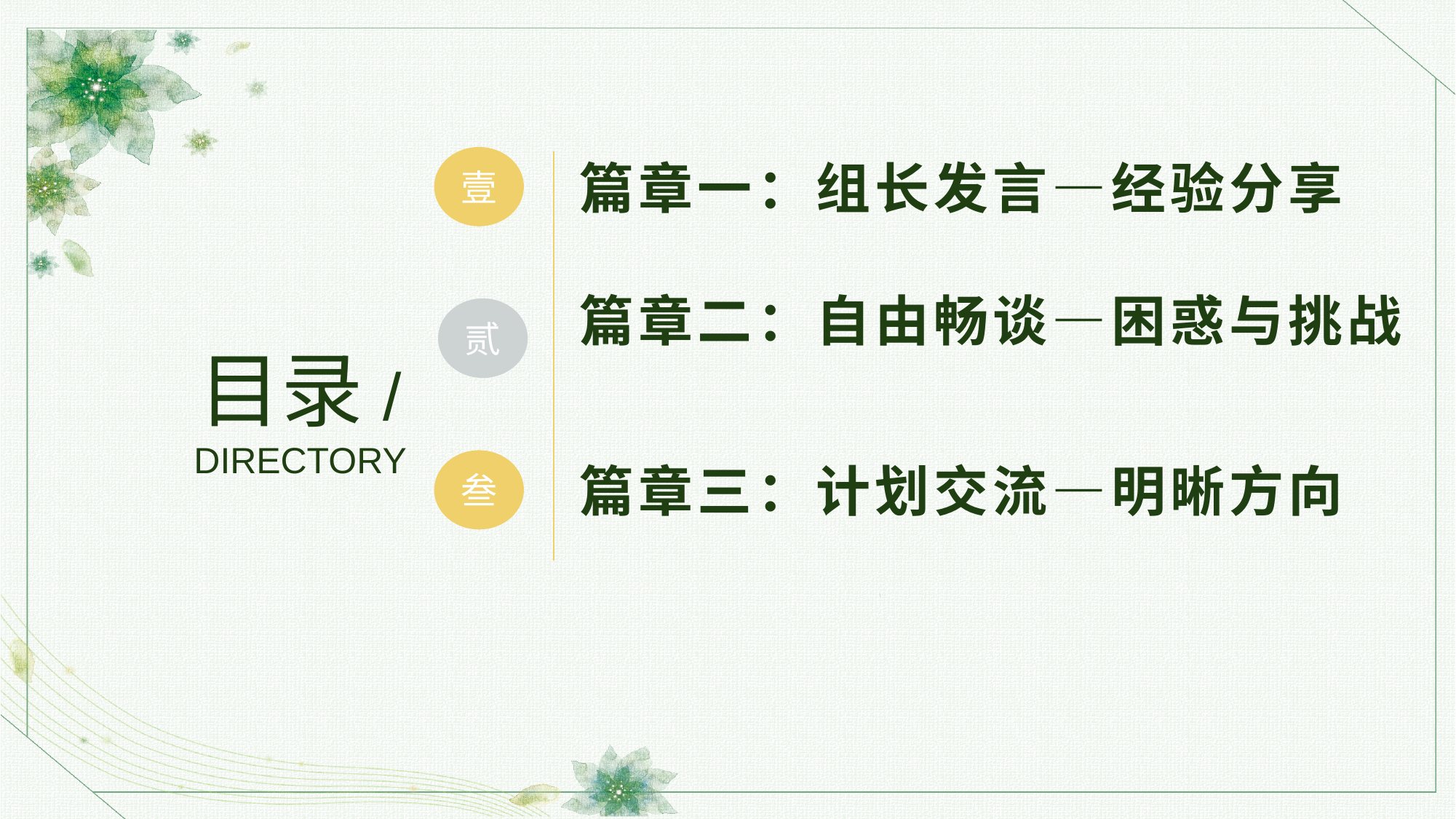

壹
篇章一：组长发言—经验分享

篇章二：自由畅谈—困惑与挑战
贰
叁
篇章三：计划交流—明晰方向

目录/
DIRECTORY